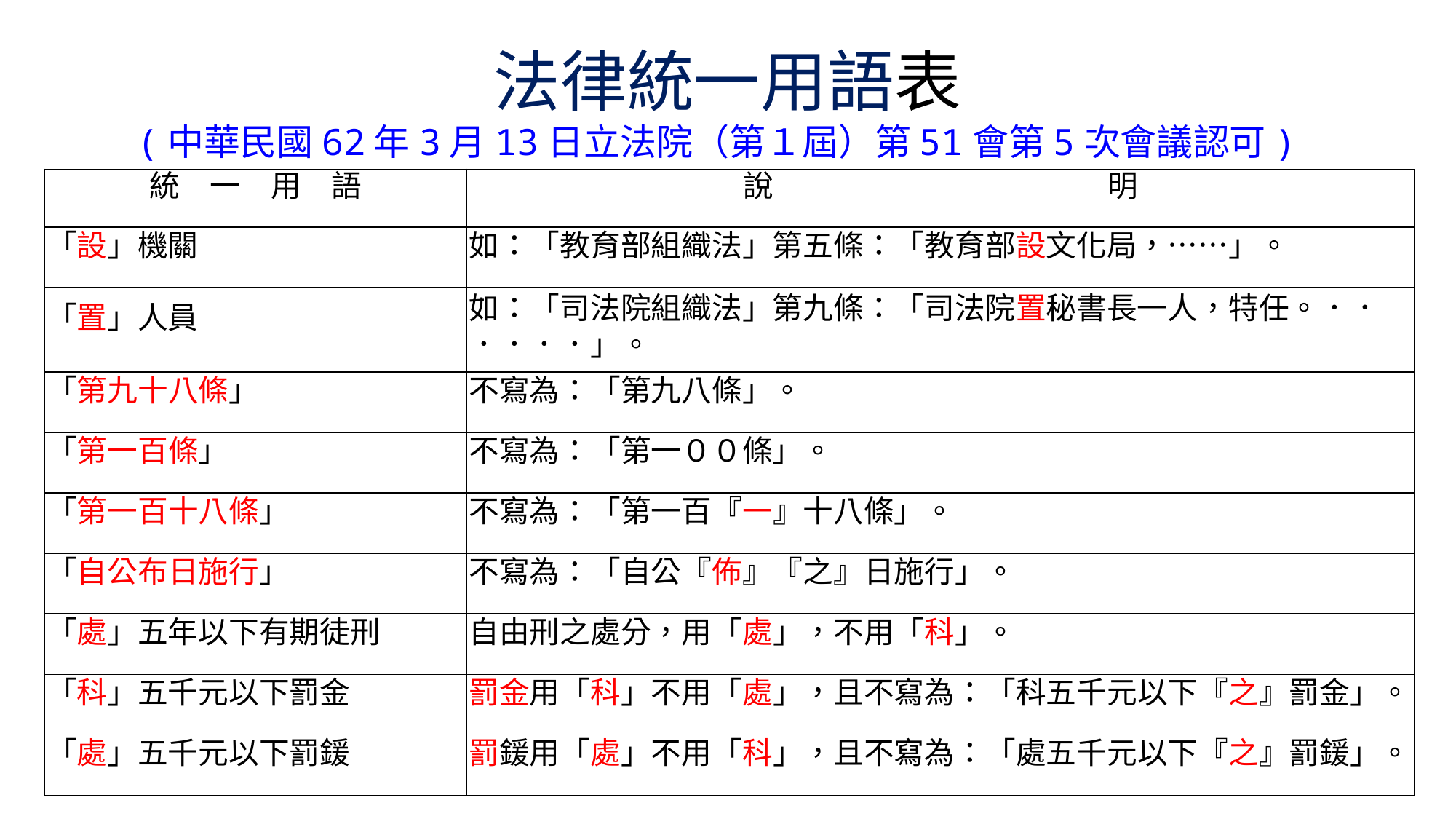

# 法律統一用語表 (中華民國62年3月13日立法院（第１屆）第51會第5次會議認可)
| 統　一　用　語 | 說　　　　　　　　　　　明 |
| --- | --- |
| 「設」機關 | 如：「教育部組織法」第五條：「教育部設文化局，……」。 |
| 「置」人員 | 如：「司法院組織法」第九條：「司法院置秘書長一人，特任。．． ．．．．」。 |
| 「第九十八條」 | 不寫為：「第九八條」。 |
| 「第一百條」 | 不寫為：「第一００條」。 |
| 「第一百十八條」 | 不寫為：「第一百『一』十八條」。 |
| 「自公布日施行」 | 不寫為：「自公『佈』『之』日施行」。 |
| 「處」五年以下有期徒刑 | 自由刑之處分，用「處」，不用「科」。 |
| 「科」五千元以下罰金 | 罰金用「科」不用「處」，且不寫為：「科五千元以下『之』罰金」。 |
| 「處」五千元以下罰鍰 | 罰鍰用「處」不用「科」，且不寫為：「處五千元以下『之』罰鍰」。 |